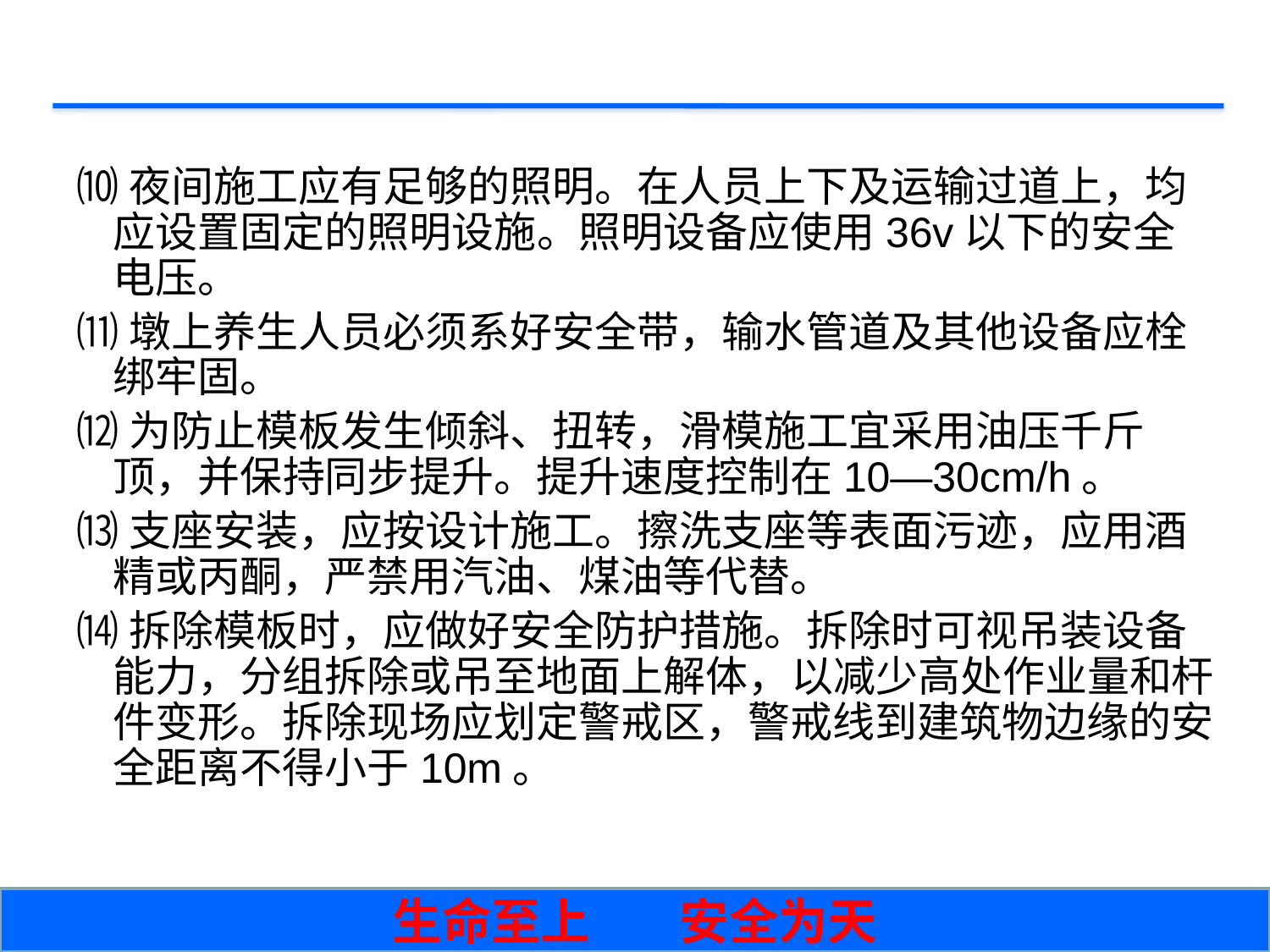

⑽夜间施工应有足够的照明。在人员上下及运输过道上，均应设置固定的照明设施。照明设备应使用36v以下的安全电压。
⑾墩上养生人员必须系好安全带，输水管道及其他设备应栓绑牢固。
⑿为防止模板发生倾斜、扭转，滑模施工宜采用油压千斤顶，并保持同步提升。提升速度控制在10—30cm/h。
⒀支座安装，应按设计施工。擦洗支座等表面污迹，应用酒精或丙酮，严禁用汽油、煤油等代替。
⒁拆除模板时，应做好安全防护措施。拆除时可视吊装设备能力，分组拆除或吊至地面上解体，以减少高处作业量和杆件变形。拆除现场应划定警戒区，警戒线到建筑物边缘的安全距离不得小于10m。